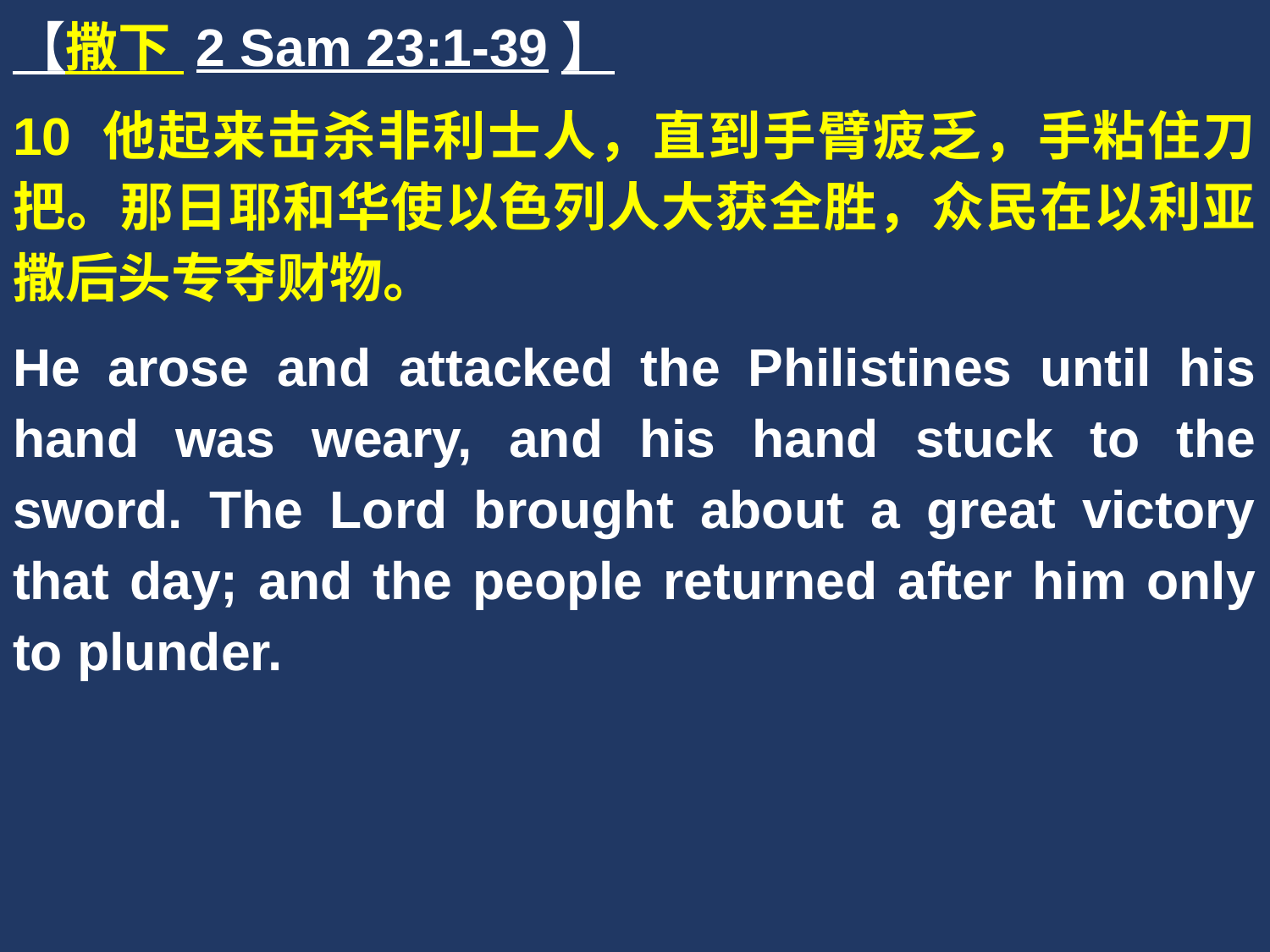

【撒下 2 Sam 23:1-39】
10 他起来击杀非利士人，直到手臂疲乏，手粘住刀把。那日耶和华使以色列人大获全胜，众民在以利亚撒后头专夺财物。
He arose and attacked the Philistines until his hand was weary, and his hand stuck to the sword. The Lord brought about a great victory that day; and the people returned after him only to plunder.